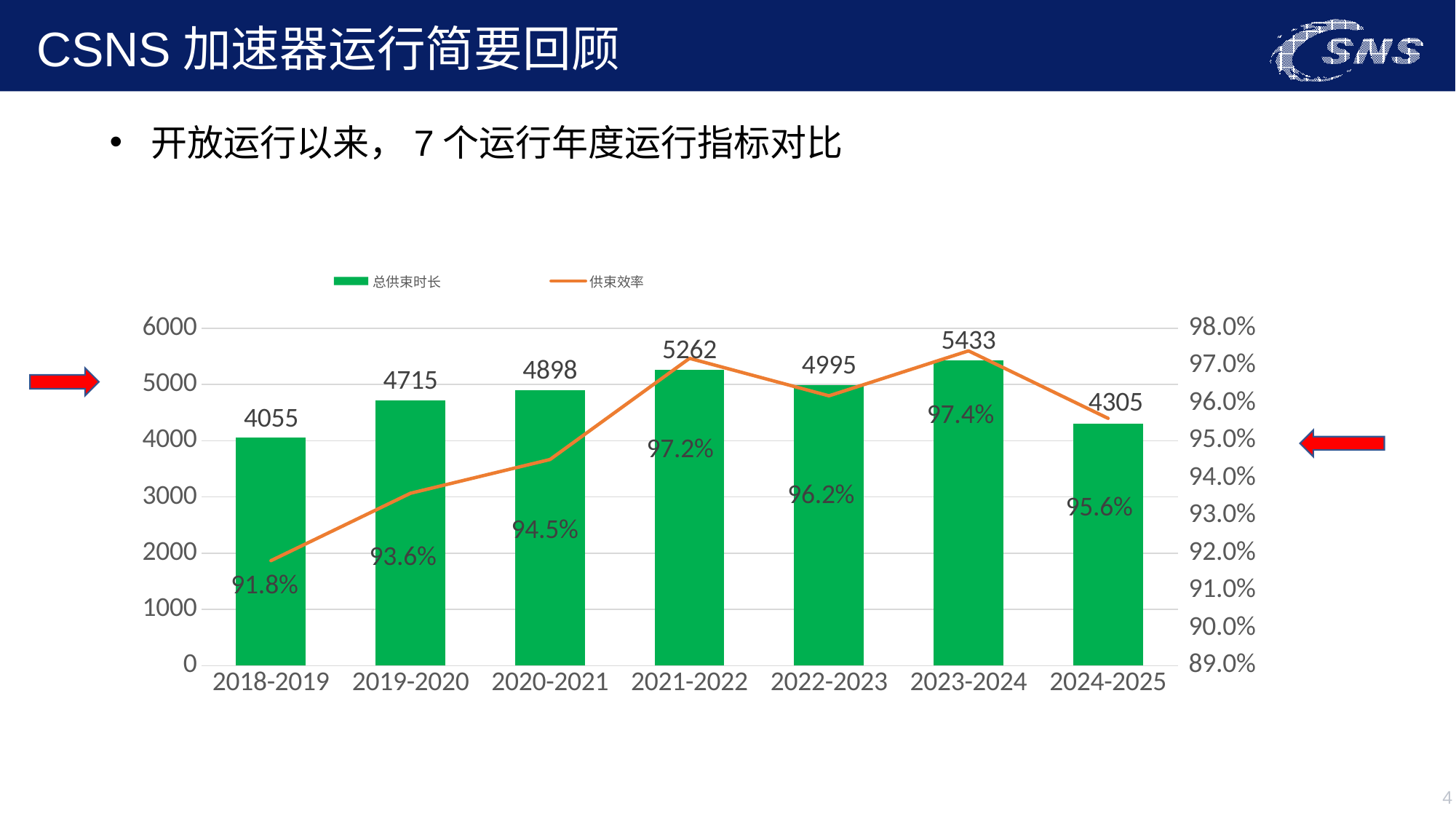

# CSNS加速器运行简要回顾
开放运行以来，7个运行年度运行指标对比

### Chart

| Category |  |  |
|---|---|---|
| 2018-2019 | 4055.0 | 0.918 |
| 2019-2020 | 4715.0 | 0.936 |
| 2020-2021 | 4898.0 | 0.945 |
| 2021-2022 | 5262.0 | 0.972 |
| 2022-2023 | 4995.0 | 0.962 |
| 2023-2024 | 5433.0 | 0.974 |
| 2024-2025 | 4305.0 | 0.956 |